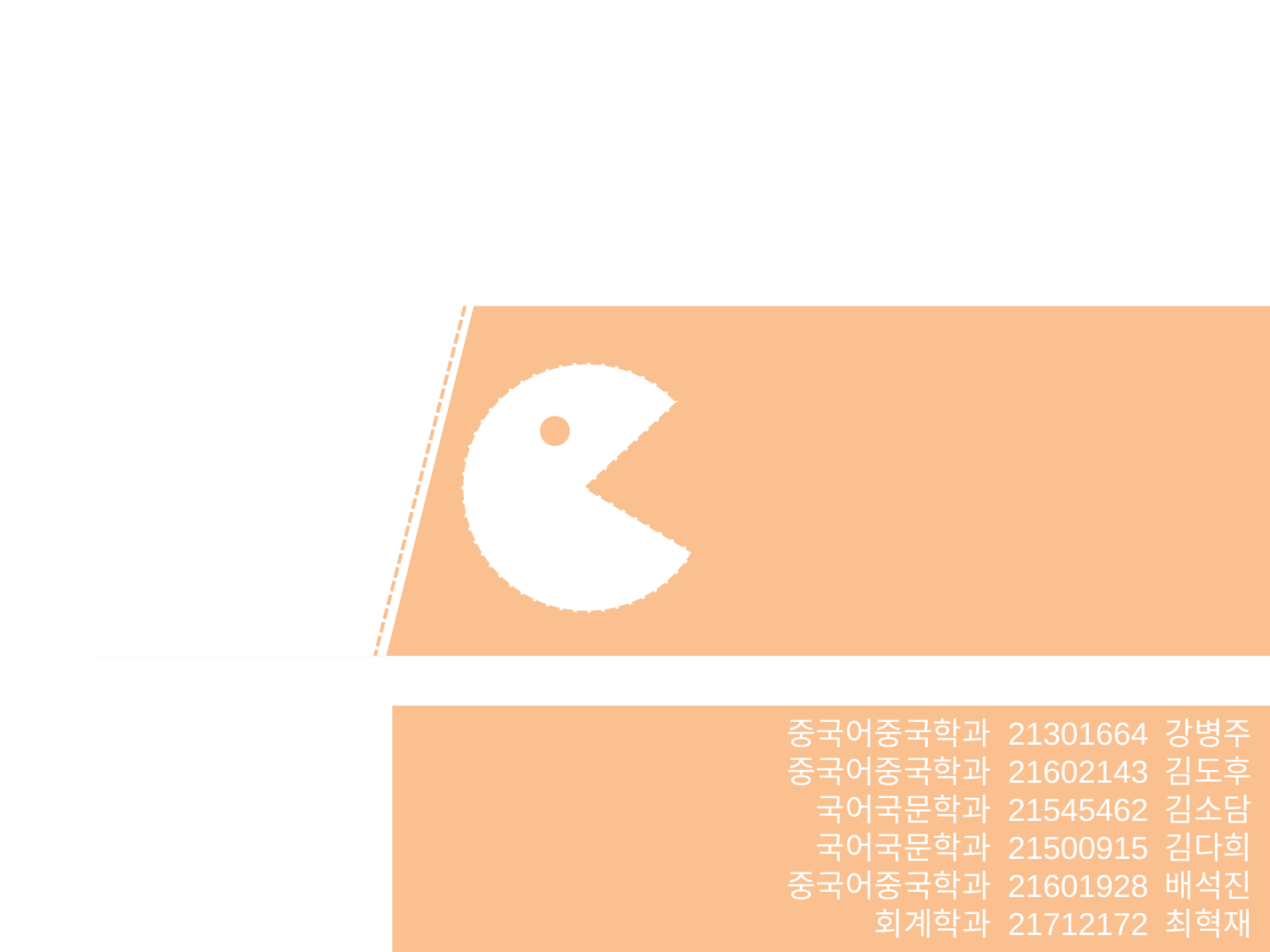

간도가 우리나라 땅인 이유
5-A조

중국어중국학과 21301664 강병주
중국어중국학과 21602143 김도후
국어국문학과 21545462 김소담
국어국문학과 21500915 김다희
중국어중국학과 21601928 배석진
회계학과 21712172 최혁재